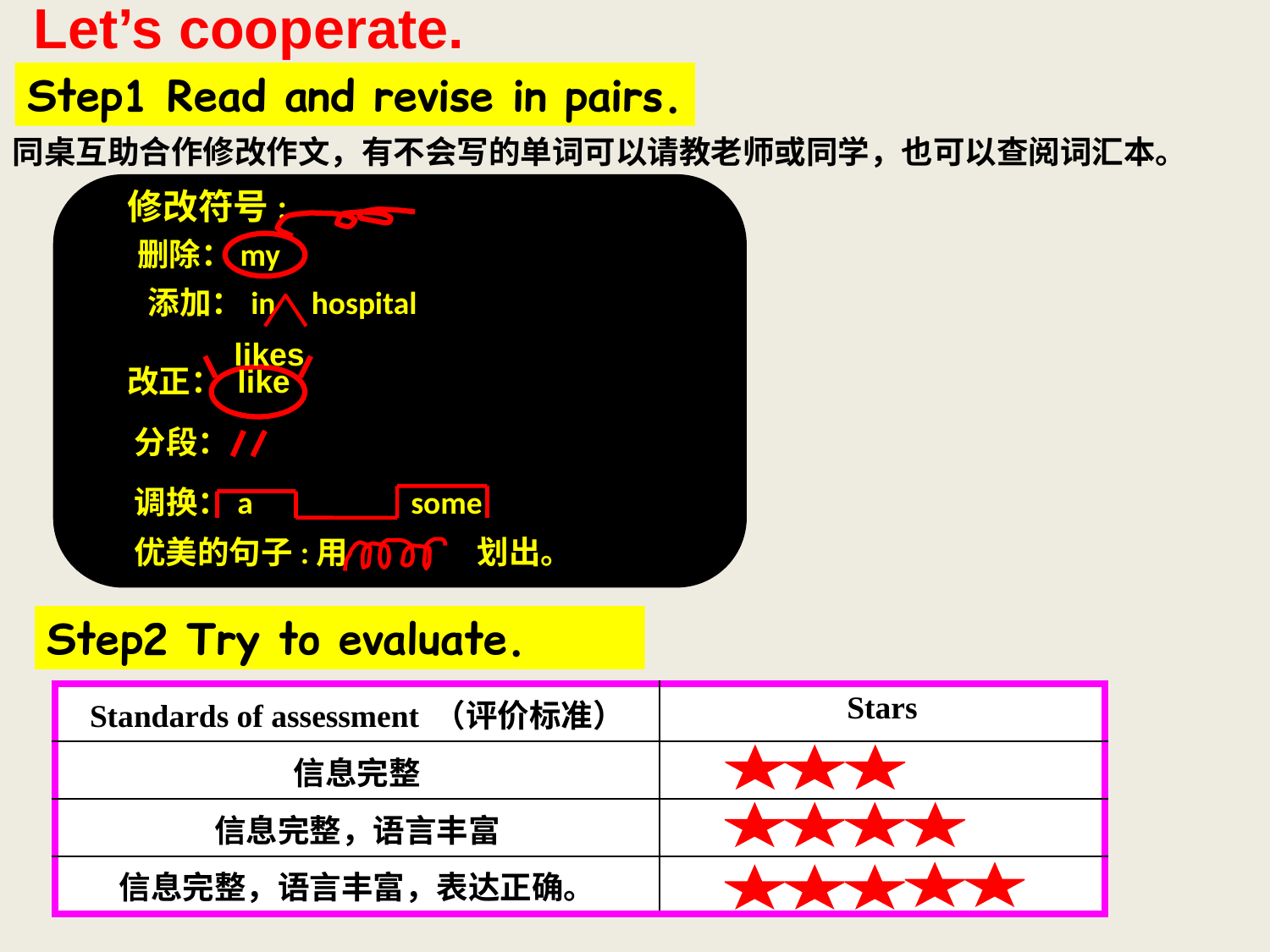

Let’s cooperate.

Step1 Read and revise in pairs.
同桌互助合作修改作文，有不会写的单词可以请教老师或同学，也可以查阅词汇本。

修改符号:

删除：my

添加：in     hospital

分段：

调换：a                      some

优美的句子:用                  划出。

            likes
改正： like
Step2 Try to evaluate.
| Standards of assessment （评价标准） | Stars |
| --- | --- |
| 信息完整 |  |
| 信息完整，语言丰富 |  |
| 信息完整，语言丰富，表达正确。 |  |